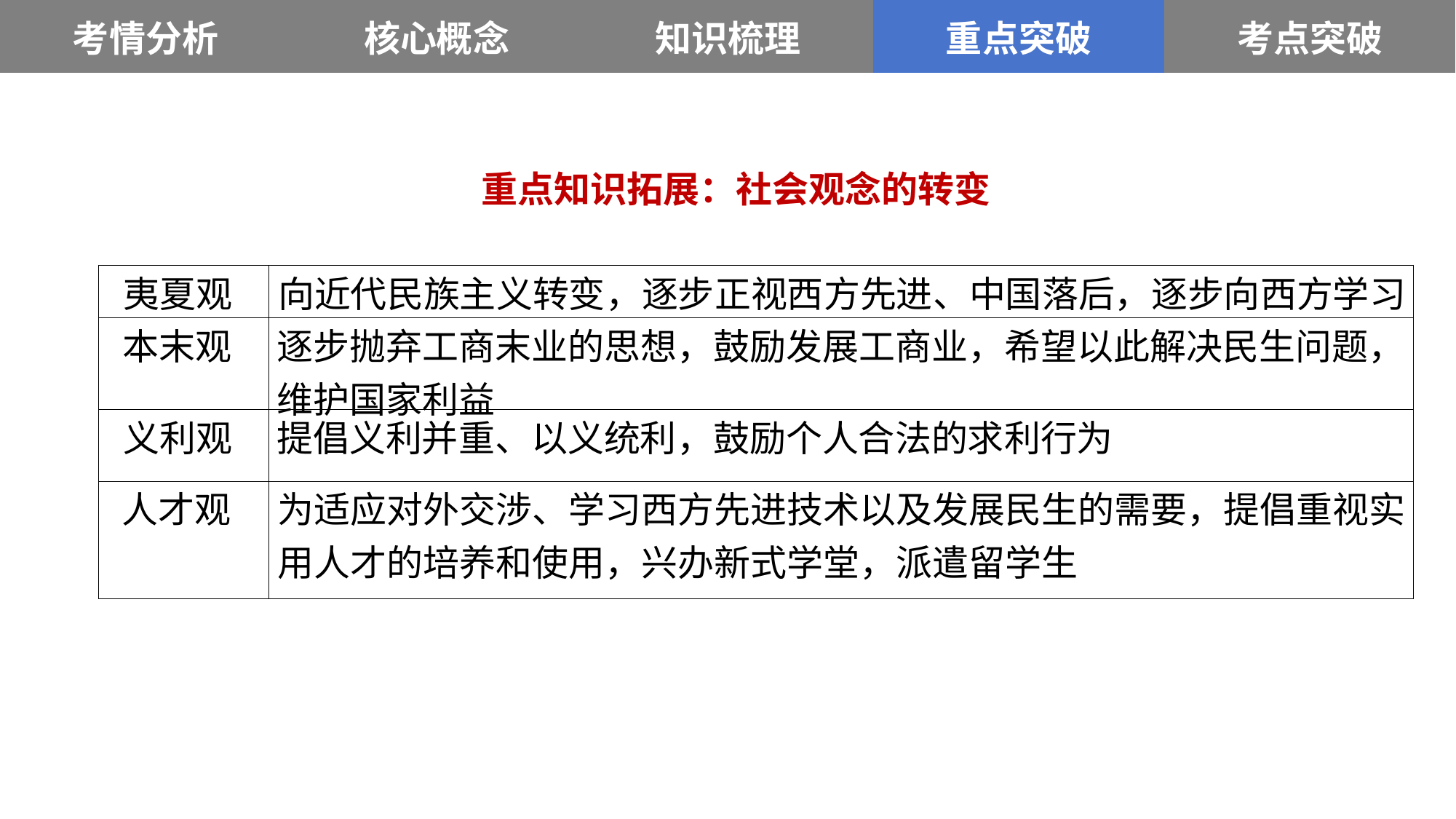

| 考情分析 | 核心概念 | 知识梳理 | 重点突破 | 考点突破 |
| --- | --- | --- | --- | --- |
重点知识拓展：社会观念的转变
| 夷夏观 | 向近代民族主义转变，逐步正视西方先进、中国落后，逐步向西方学习 |
| --- | --- |
| 本末观 | 逐步抛弃工商末业的思想，鼓励发展工商业，希望以此解决民生问题，维护国家利益 |
| 义利观 | 提倡义利并重、以义统利，鼓励个人合法的求利行为 |
| 人才观 | 为适应对外交涉、学习西方先进技术以及发展民生的需要，提倡重视实用人才的培养和使用，兴办新式学堂，派遣留学生 |